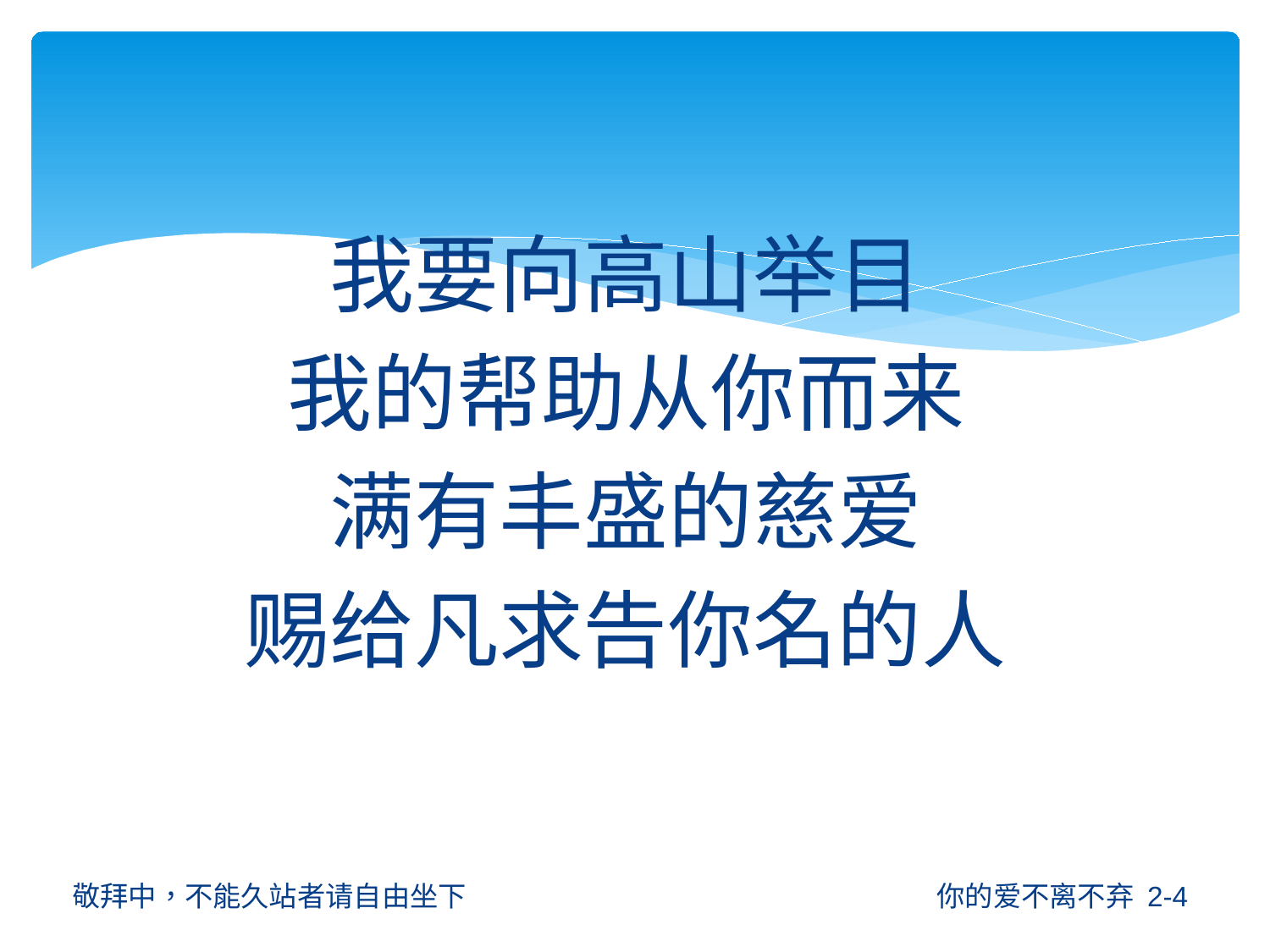

我要向高山举目
我的帮助从你而来
满有丰盛的慈爱
赐给凡求告你名的人
敬拜中，不能久站者请自由坐下
你的爱不离不弃 2-4